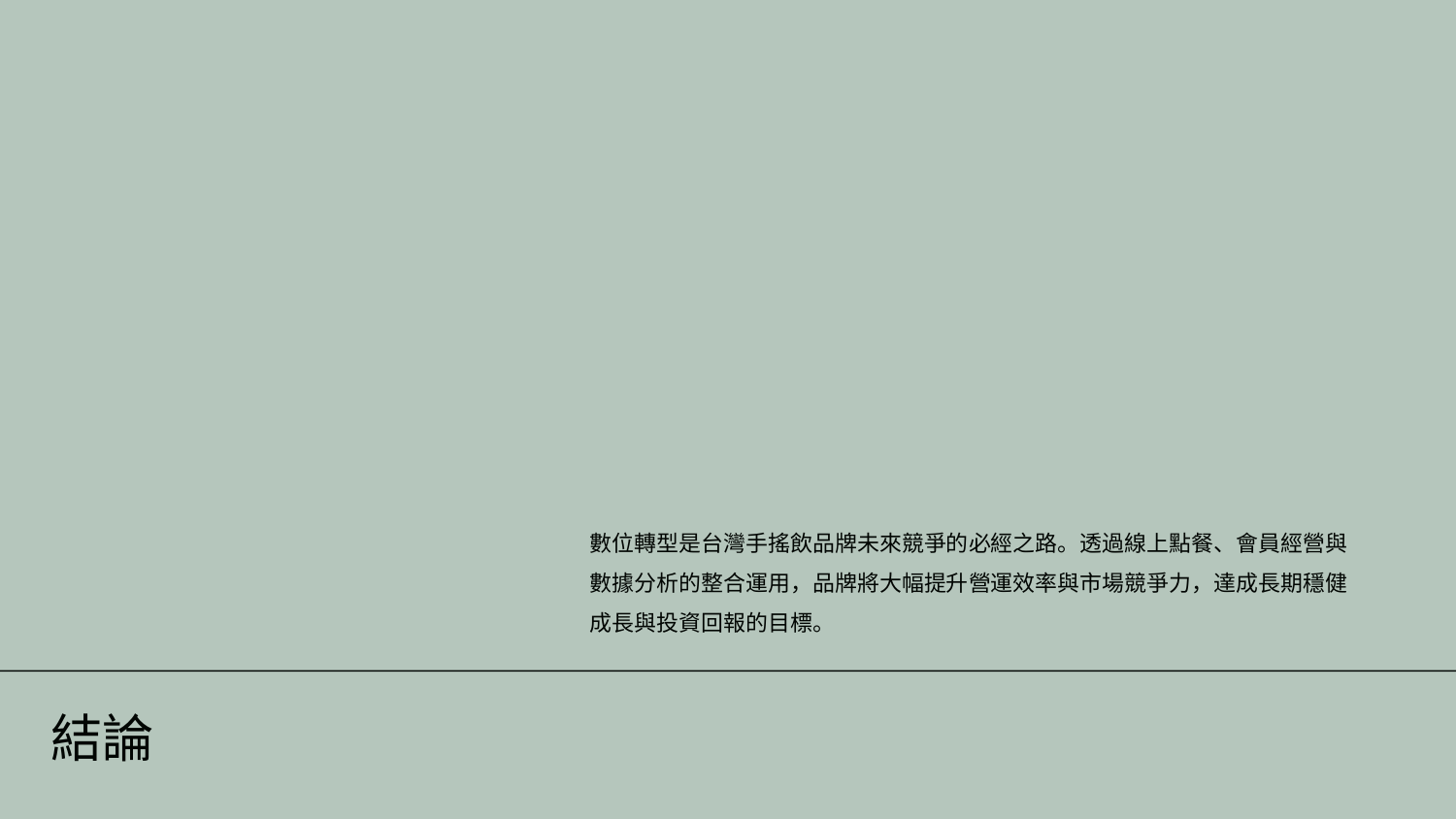

數位轉型是台灣手搖飲品牌未來競爭的必經之路。透過線上點餐、會員經營與數據分析的整合運用，品牌將大幅提升營運效率與市場競爭力，達成長期穩健成長與投資回報的目標。
# 結論